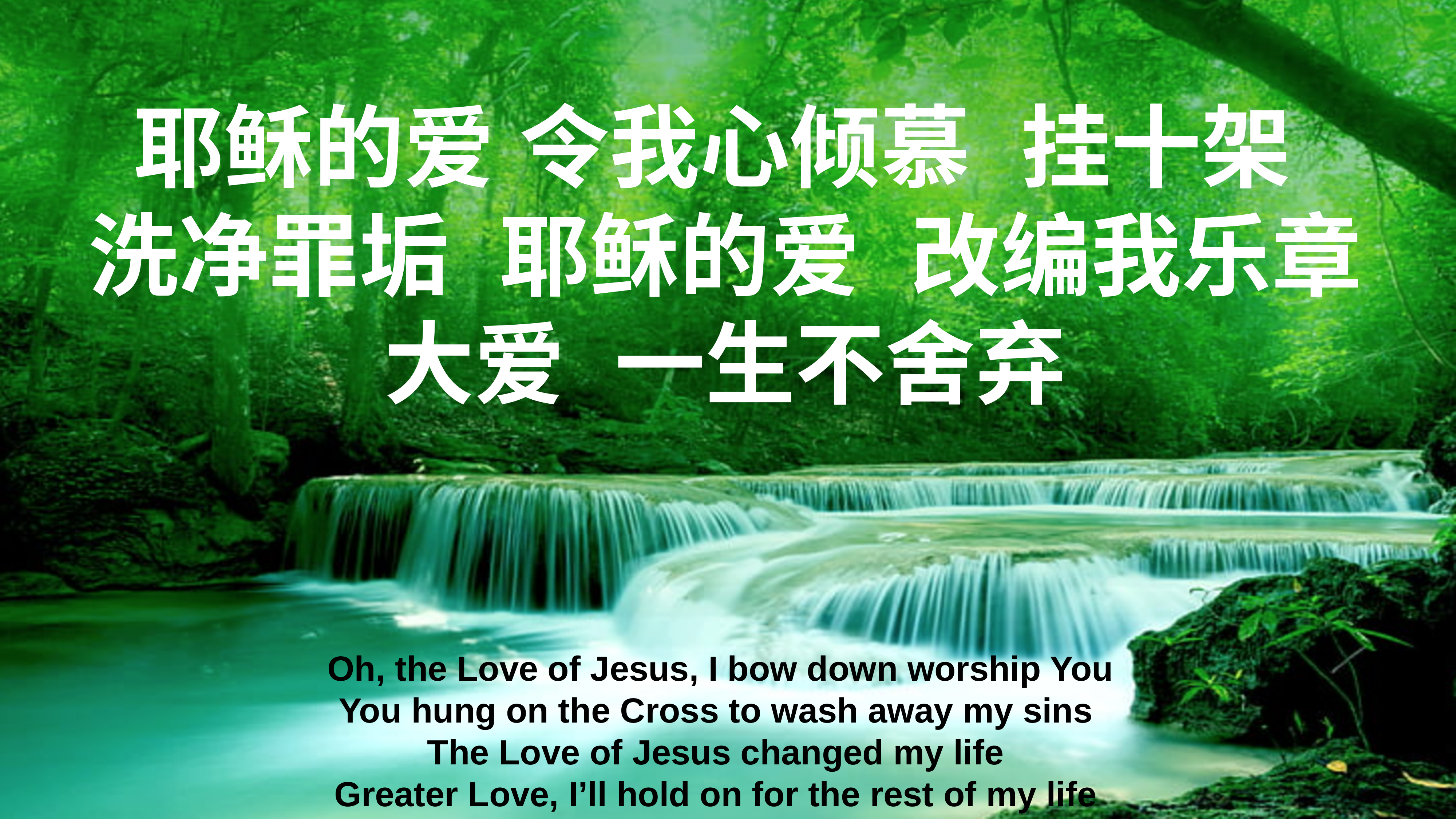

耶稣的爱 令我心倾慕  挂十架
洗净罪垢  耶稣的爱  改编我乐章
大爱  一生不舍弃
5
 Oh, the Love of Jesus, I bow down worship You
You hung on the Cross to wash away my sins
The Love of Jesus changed my life
Greater Love, I’ll hold on for the rest of my life